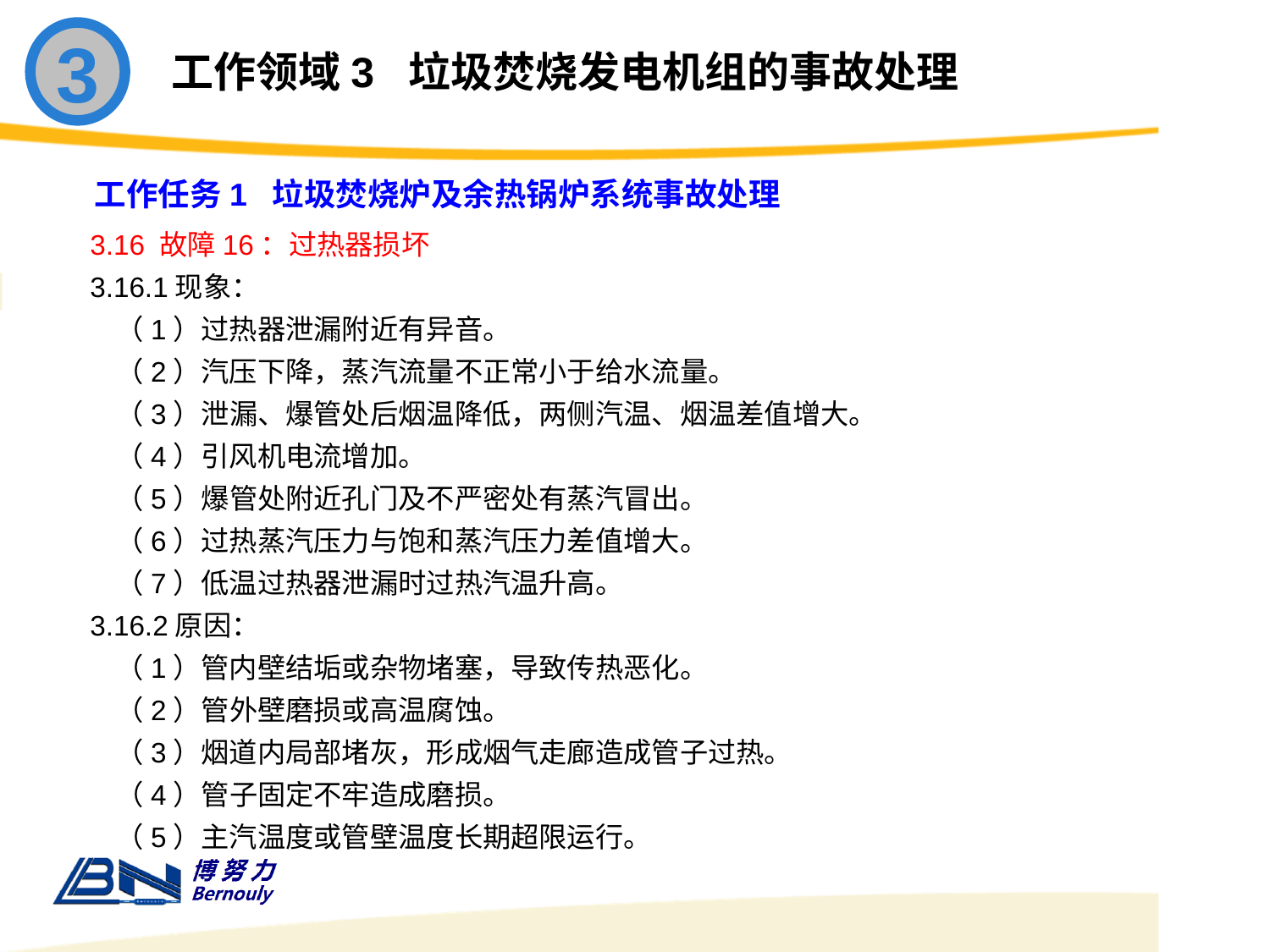

3
工作领域3  垃圾焚烧发电机组的事故处理
工作任务1  垃圾焚烧炉及余热锅炉系统事故处理
3.16 故障16：过热器损坏
3.16.1现象：
   （1）过热器泄漏附近有异音。
   （2）汽压下降，蒸汽流量不正常小于给水流量。
   （3）泄漏、爆管处后烟温降低，两侧汽温、烟温差值增大。
   （4）引风机电流增加。
   （5）爆管处附近孔门及不严密处有蒸汽冒出。
   （6）过热蒸汽压力与饱和蒸汽压力差值增大。
   （7）低温过热器泄漏时过热汽温升高。
3.16.2原因：
   （1）管内壁结垢或杂物堵塞，导致传热恶化。
   （2）管外壁磨损或高温腐蚀。
   （3）烟道内局部堵灰，形成烟气走廊造成管子过热。
   （4）管子固定不牢造成磨损。
   （5）主汽温度或管壁温度长期超限运行。